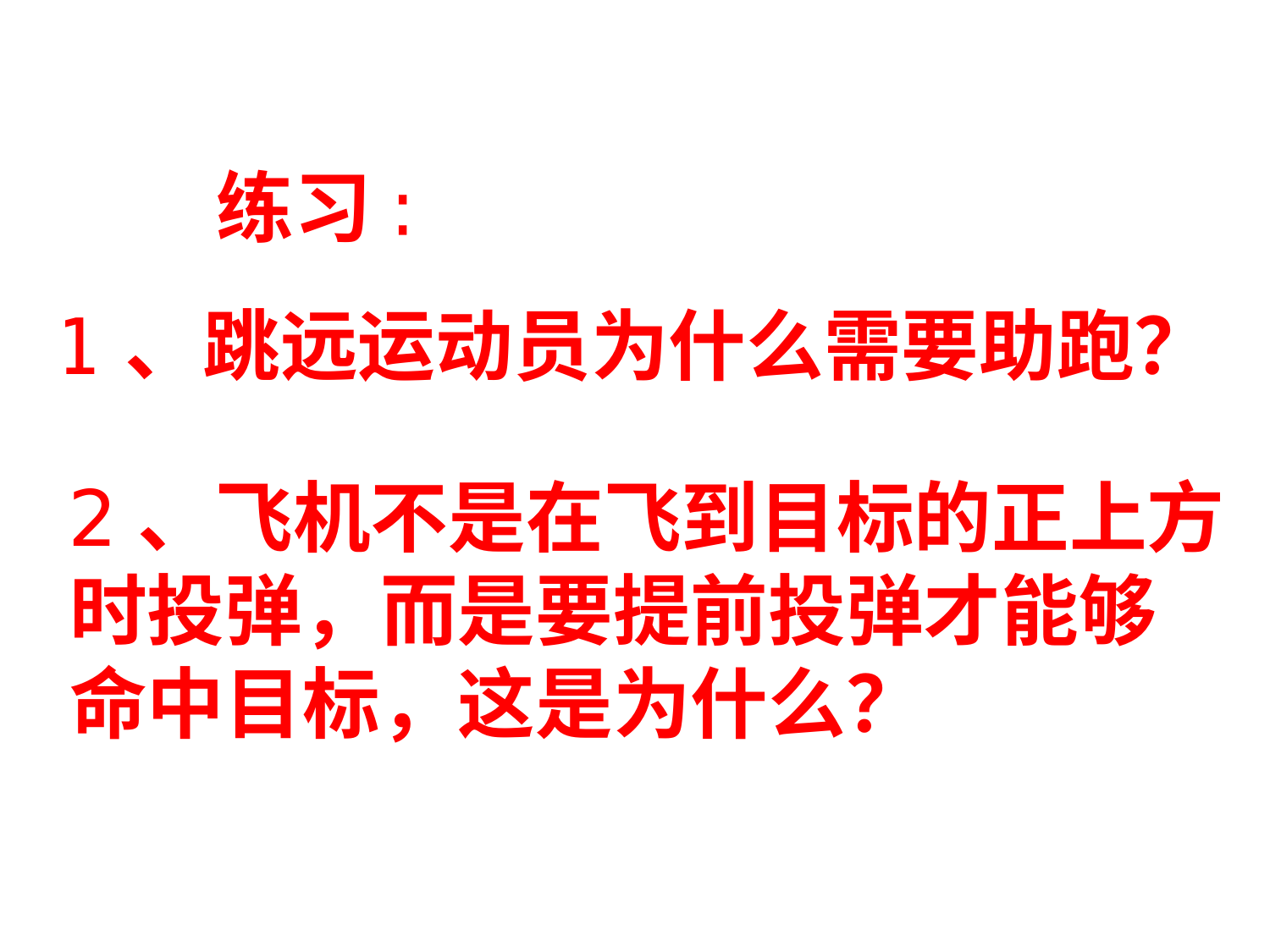

练习:
1、跳远运动员为什么需要助跑？
2、飞机不是在飞到目标的正上方
时投弹，而是要提前投弹才能够
命中目标，这是为什么？